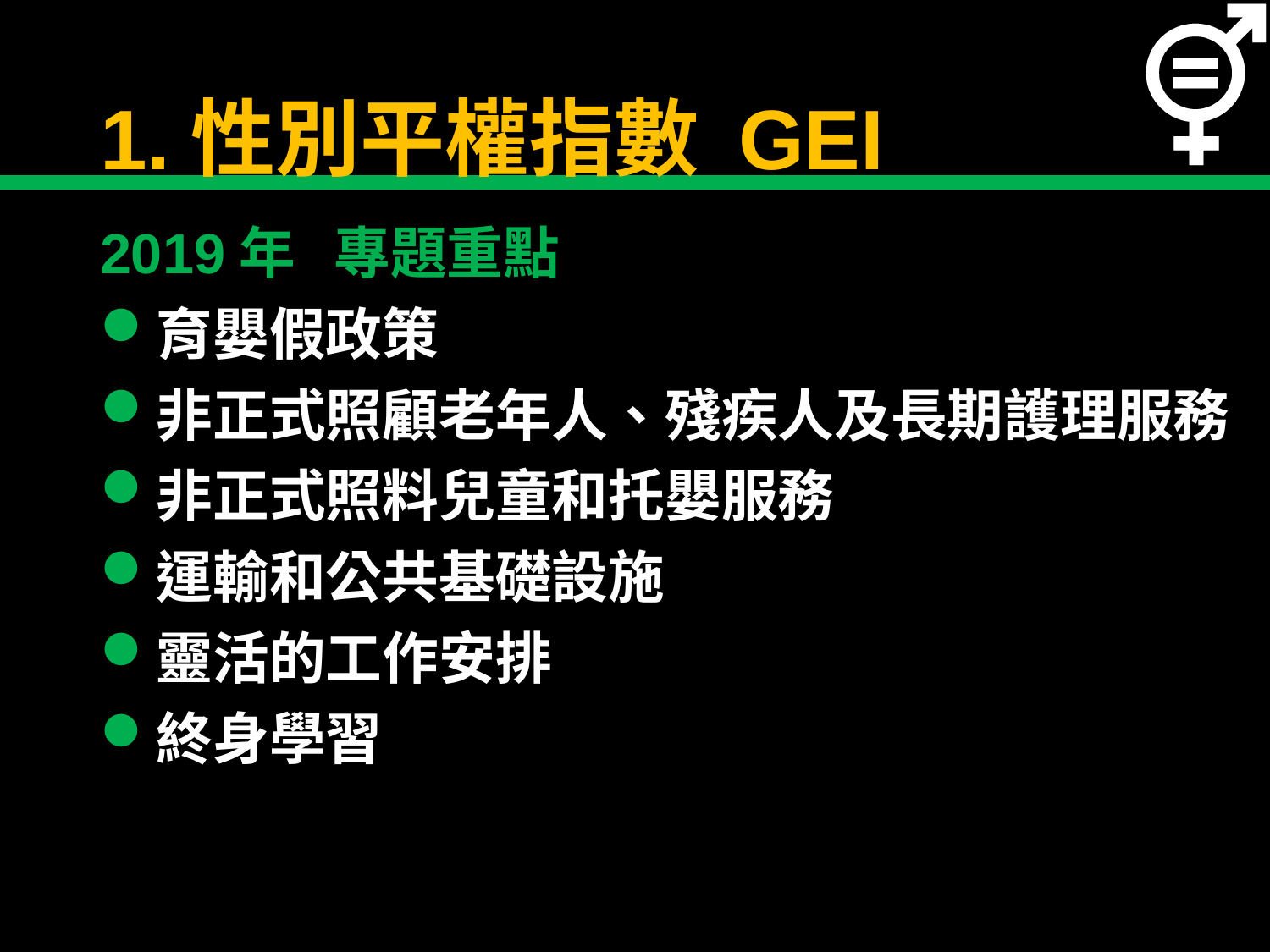

# 1.性別平權指數 GEI
2019年   專題重點
育嬰假政策
非正式照顧老年人、殘疾人及長期護理服務
非正式照料兒童和托嬰服務
運輸和公共基礎設施
靈活的工作安排
終身學習